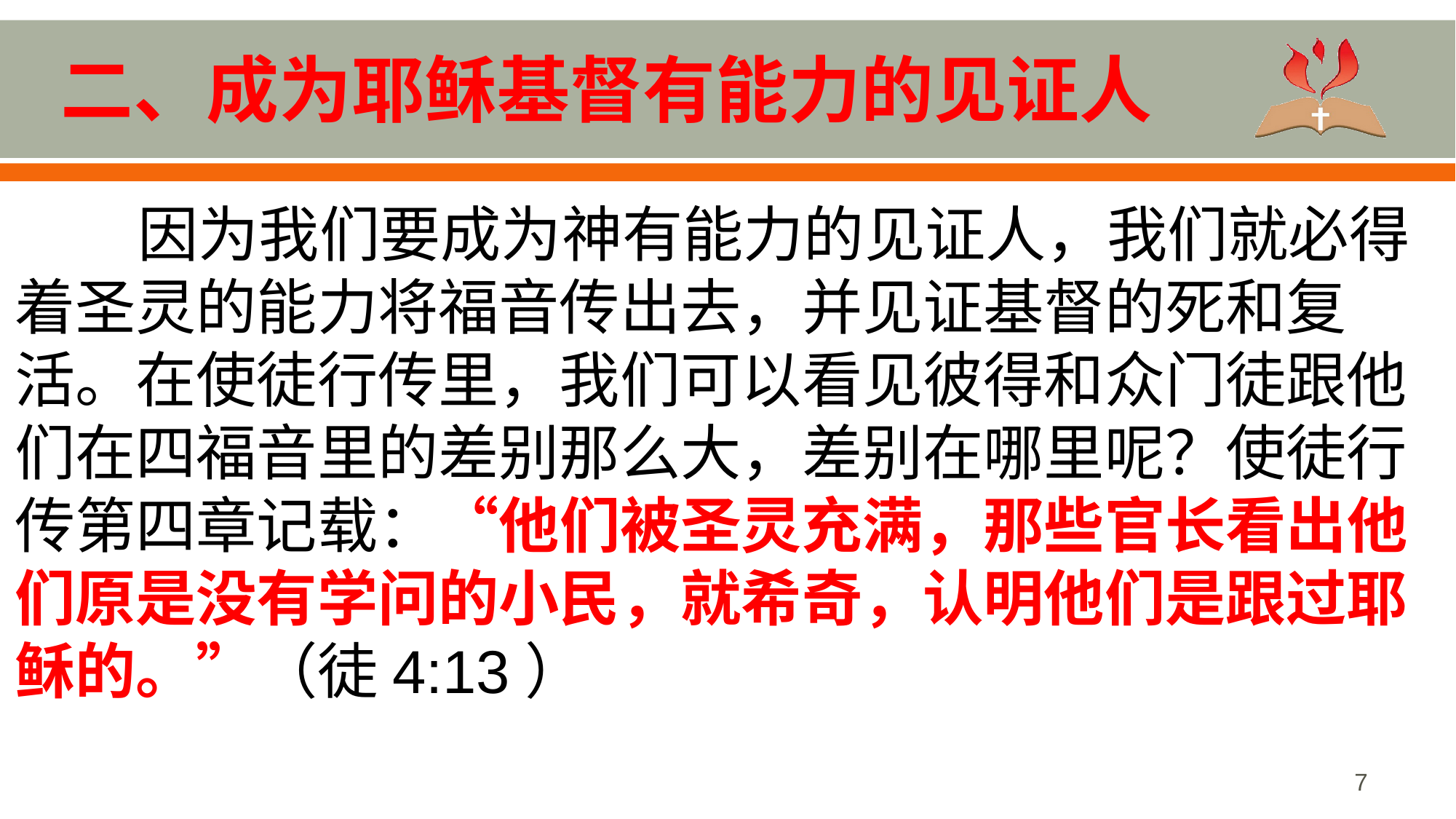

# 二、成为耶稣基督有能力的见证人
因为我们要成为神有能力的见证人，我们就必得着圣灵的能力将福音传出去，并见证基督的死和复活。在使徒行传里，我们可以看见彼得和众门徒跟他们在四福音里的差别那么大，差别在哪里呢？使徒行传第四章记载：“他们被圣灵充满，那些官长看出他们原是没有学问的小民，就希奇，认明他们是跟过耶稣的。”（徒4:13）

7